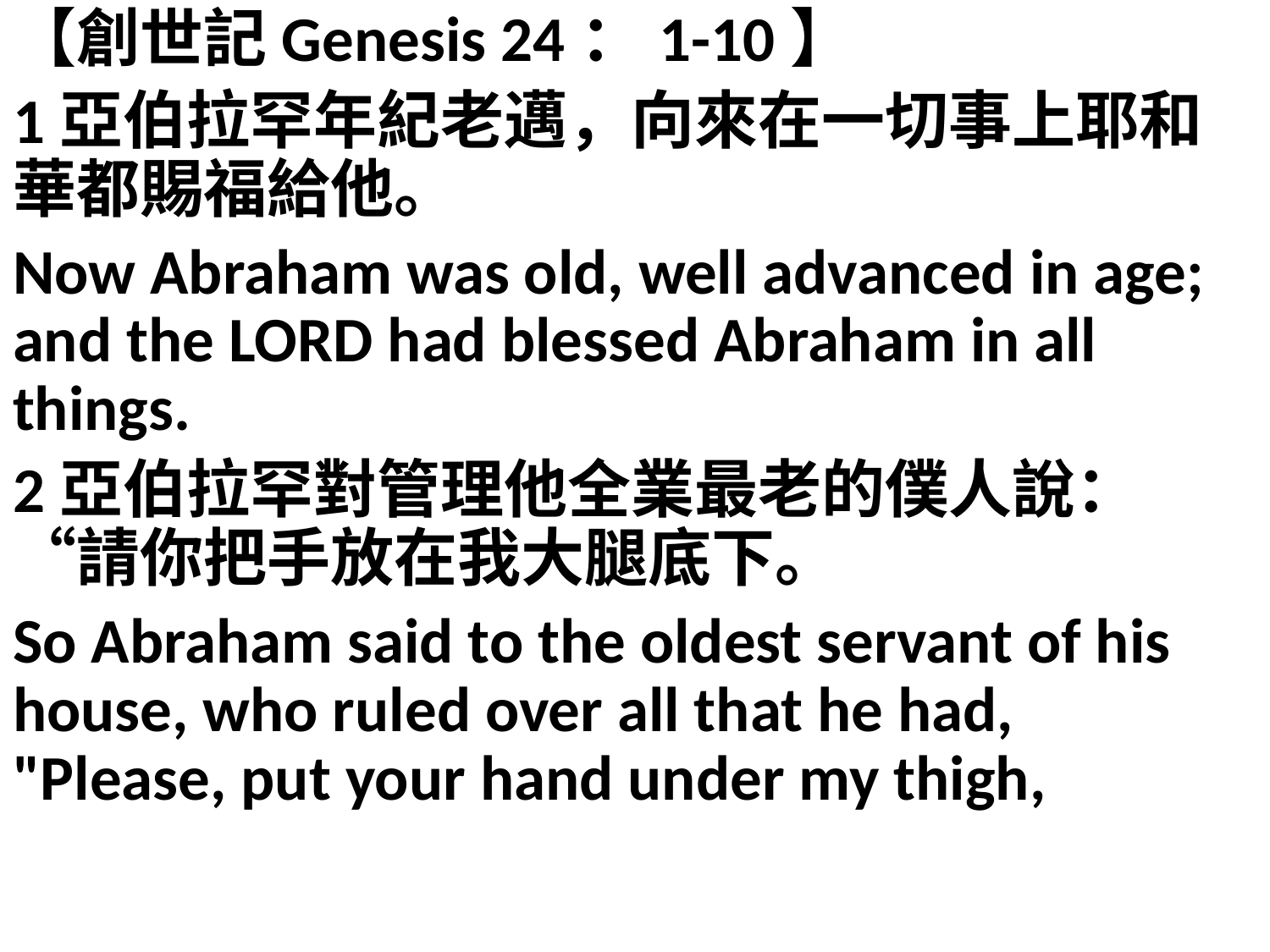

【創世記Genesis 24：1-10】
1亞伯拉罕年紀老邁，向來在一切事上耶和華都賜福給他。
Now Abraham was old, well advanced in age; and the LORD had blessed Abraham in all things.
2亞伯拉罕對管理他全業最老的僕人說：“請你把手放在我大腿底下。
So Abraham said to the oldest servant of his house, who ruled over all that he had, "Please, put your hand under my thigh,